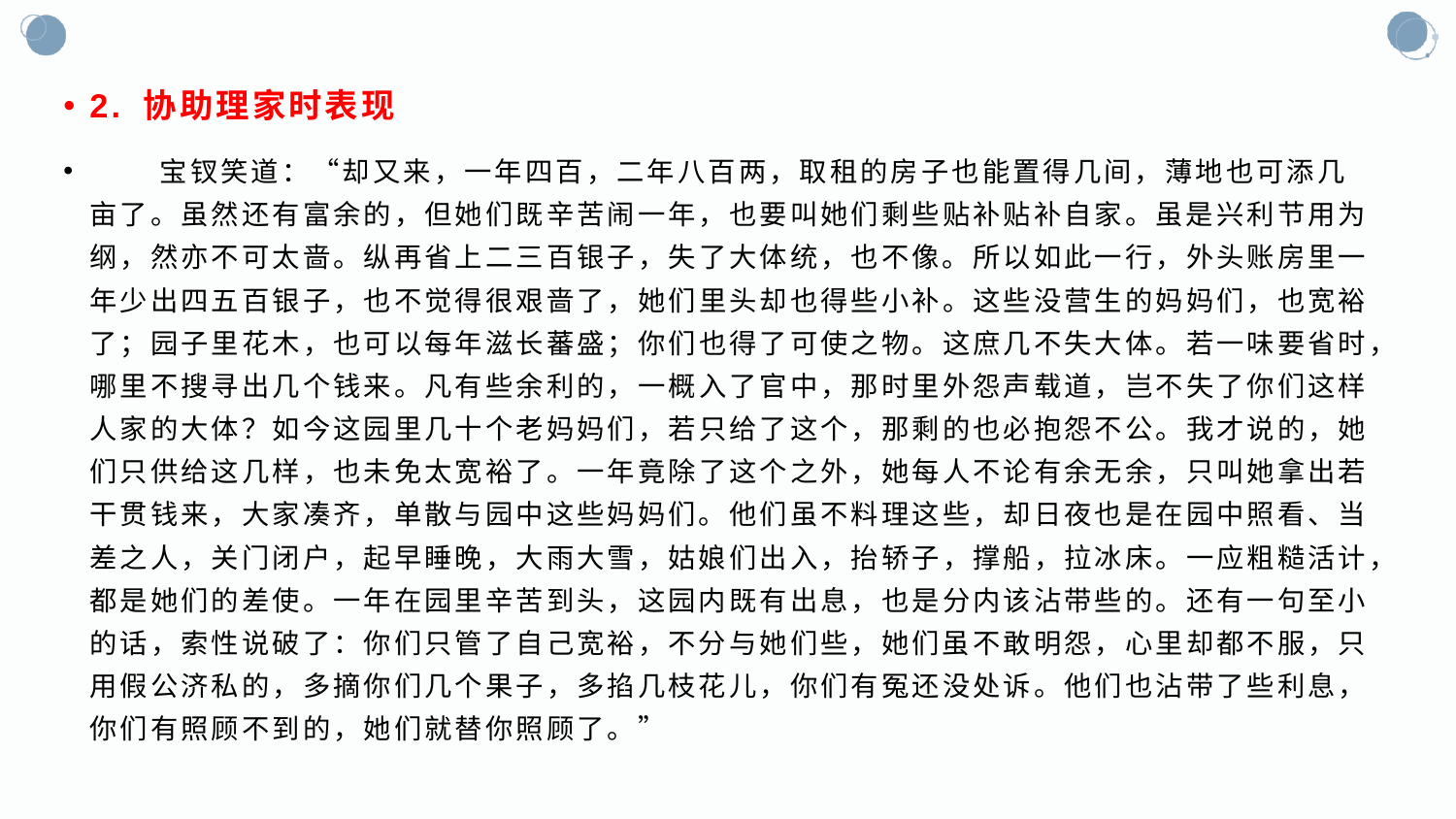

2. 协助理家时表现
       宝钗笑道：“却又来，一年四百，二年八百两，取租的房子也能置得几间，薄地也可添几亩了。虽然还有富余的，但她们既辛苦闹一年，也要叫她们剩些贴补贴补自家。虽是兴利节用为纲，然亦不可太啬。纵再省上二三百银子，失了大体统，也不像。所以如此一行，外头账房里一年少出四五百银子，也不觉得很艰啬了，她们里头却也得些小补。这些没营生的妈妈们，也宽裕了；园子里花木，也可以每年滋长蕃盛；你们也得了可使之物。这庶几不失大体。若一味要省时，哪里不搜寻出几个钱来。凡有些余利的，一概入了官中，那时里外怨声载道，岂不失了你们这样人家的大体？如今这园里几十个老妈妈们，若只给了这个，那剩的也必抱怨不公。我才说的，她们只供给这几样，也未免太宽裕了。一年竟除了这个之外，她每人不论有余无余，只叫她拿出若干贯钱来，大家凑齐，单散与园中这些妈妈们。他们虽不料理这些，却日夜也是在园中照看、当差之人，关门闭户，起早睡晚，大雨大雪，姑娘们出入，抬轿子，撑船，拉冰床。一应粗糙活计，都是她们的差使。一年在园里辛苦到头，这园内既有出息，也是分内该沾带些的。还有一句至小的话，索性说破了：你们只管了自己宽裕，不分与她们些，她们虽不敢明怨，心里却都不服，只用假公济私的，多摘你们几个果子，多掐几枝花儿，你们有冤还没处诉。他们也沾带了些利息，你们有照顾不到的，她们就替你照顾了。”